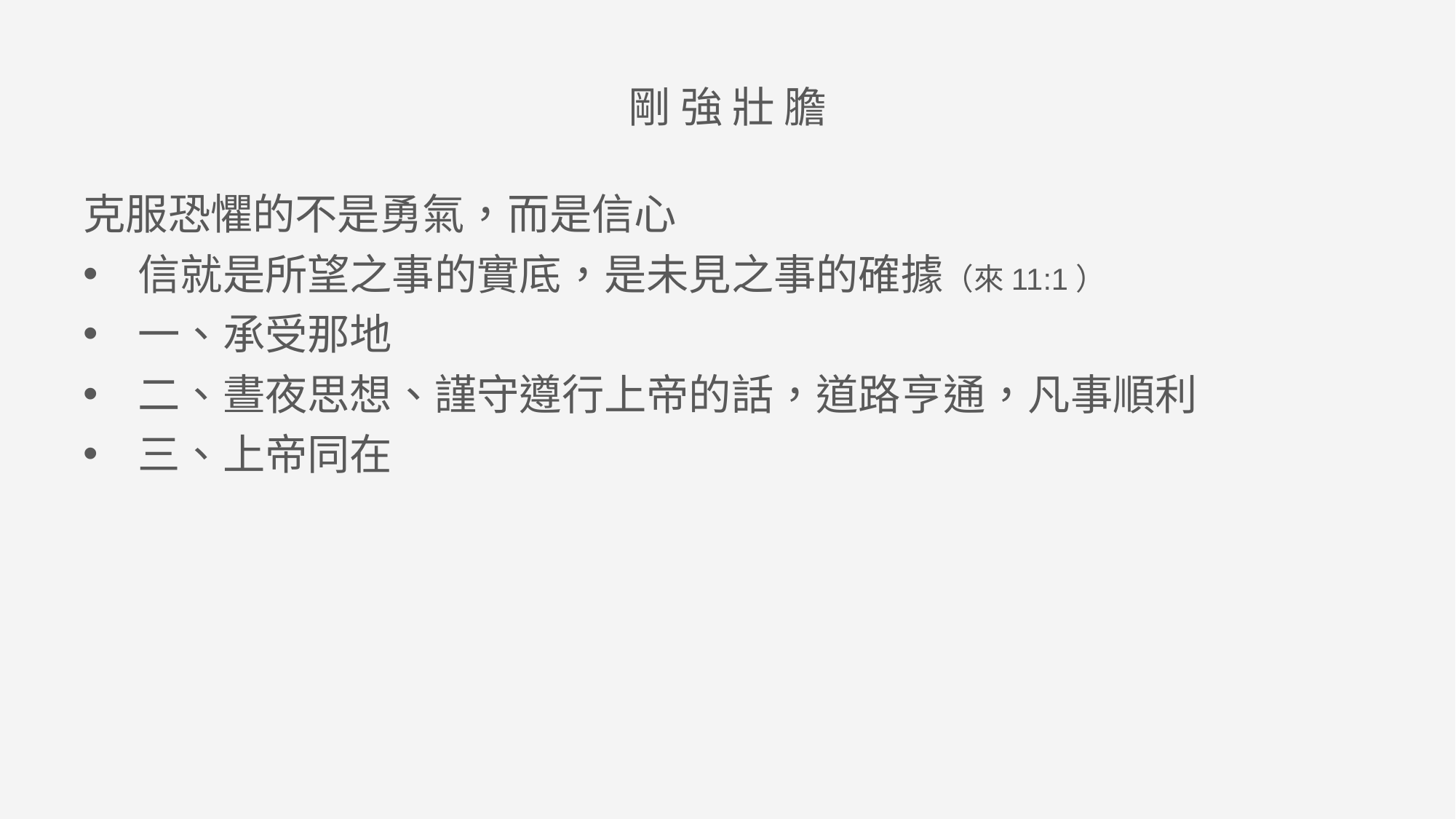

剛 強 壯 膽
克服恐懼的不是勇氣，而是信心
信就是所望之事的實底，是未見之事的確據（來11:1）
一、承受那地
二、晝夜思想、謹守遵行上帝的話，道路亨通，凡事順利
三、上帝同在